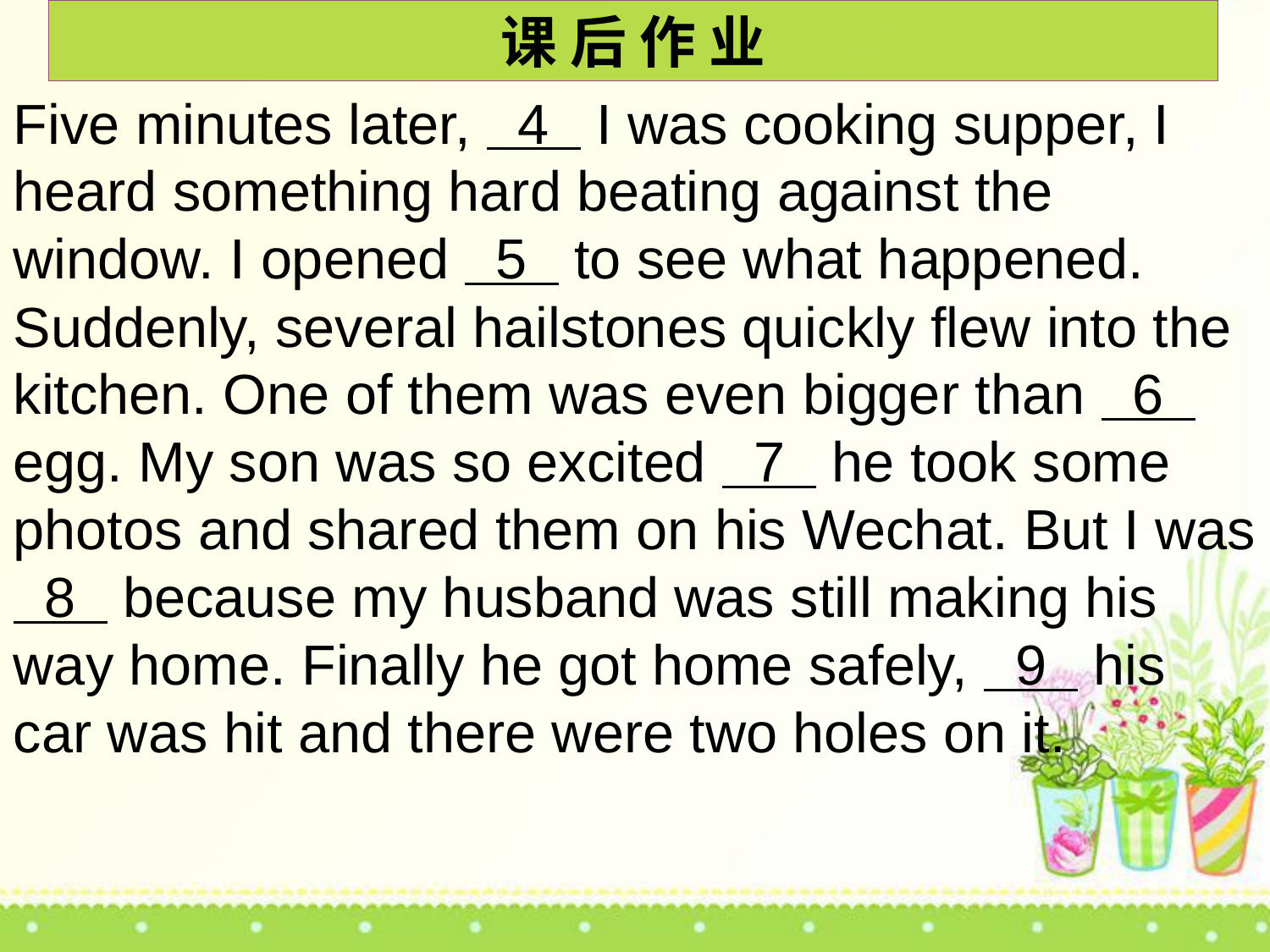

课 后 作 业
Five minutes later,   4   I was cooking supper, I heard something hard beating against the window. I opened   5   to see what happened. Suddenly, several hailstones quickly flew into the kitchen. One of them was even bigger than   6   egg. My son was so excited   7   he took some photos and shared them on his Wechat. But I was   8   because my husband was still making his way home. Finally he got home safely,   9   his car was hit and there were two holes on it.